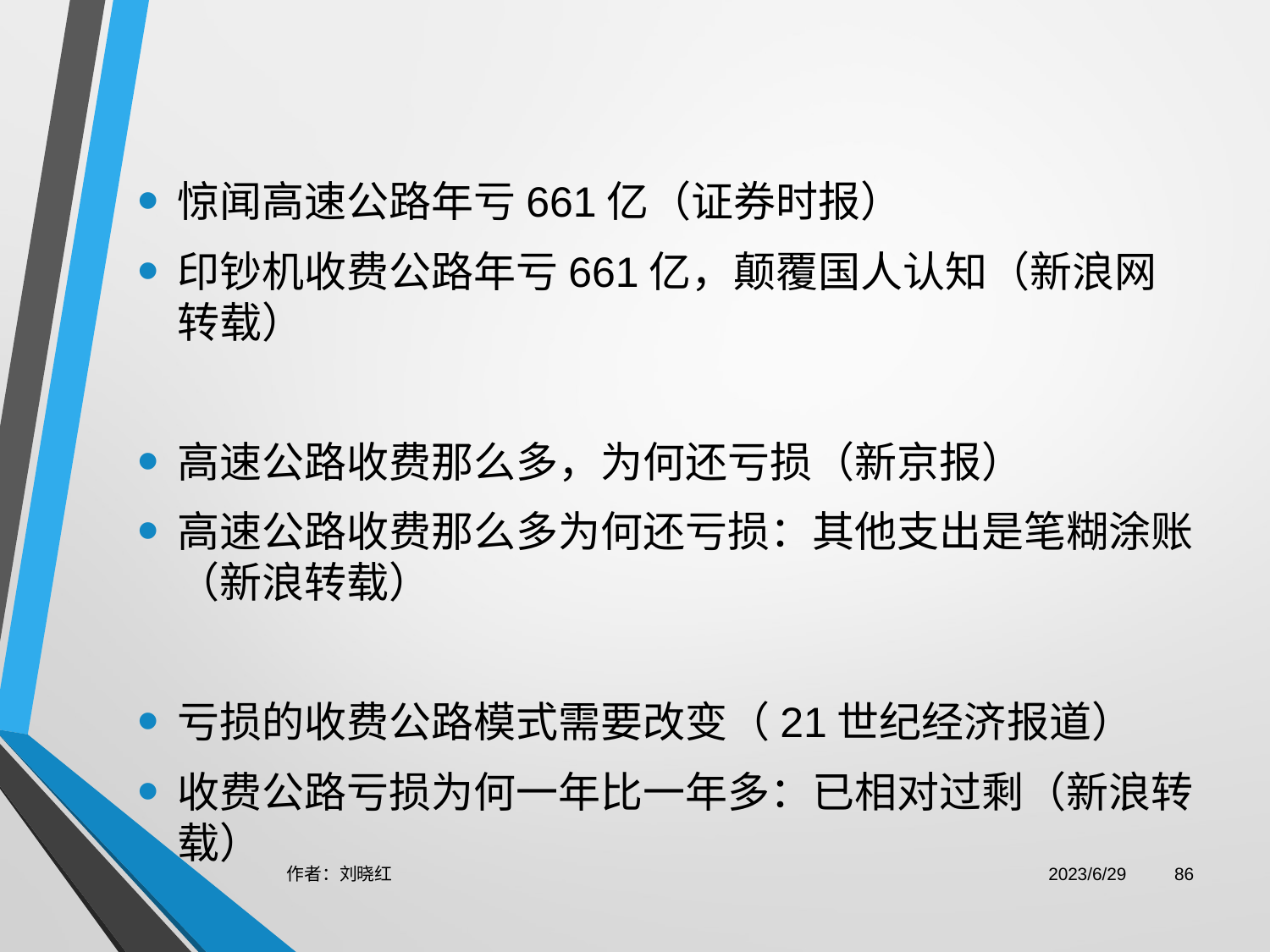

#

惊闻高速公路年亏661亿（证券时报）
印钞机收费公路年亏661亿，颠覆国人认知（新浪网转载）

高速公路收费那么多，为何还亏损（新京报）
高速公路收费那么多为何还亏损：其他支出是笔糊涂账（新浪转载）

亏损的收费公路模式需要改变（21世纪经济报道）
收费公路亏损为何一年比一年多：已相对过剩（新浪转载）

作者：刘晓红
2023/6/29
86